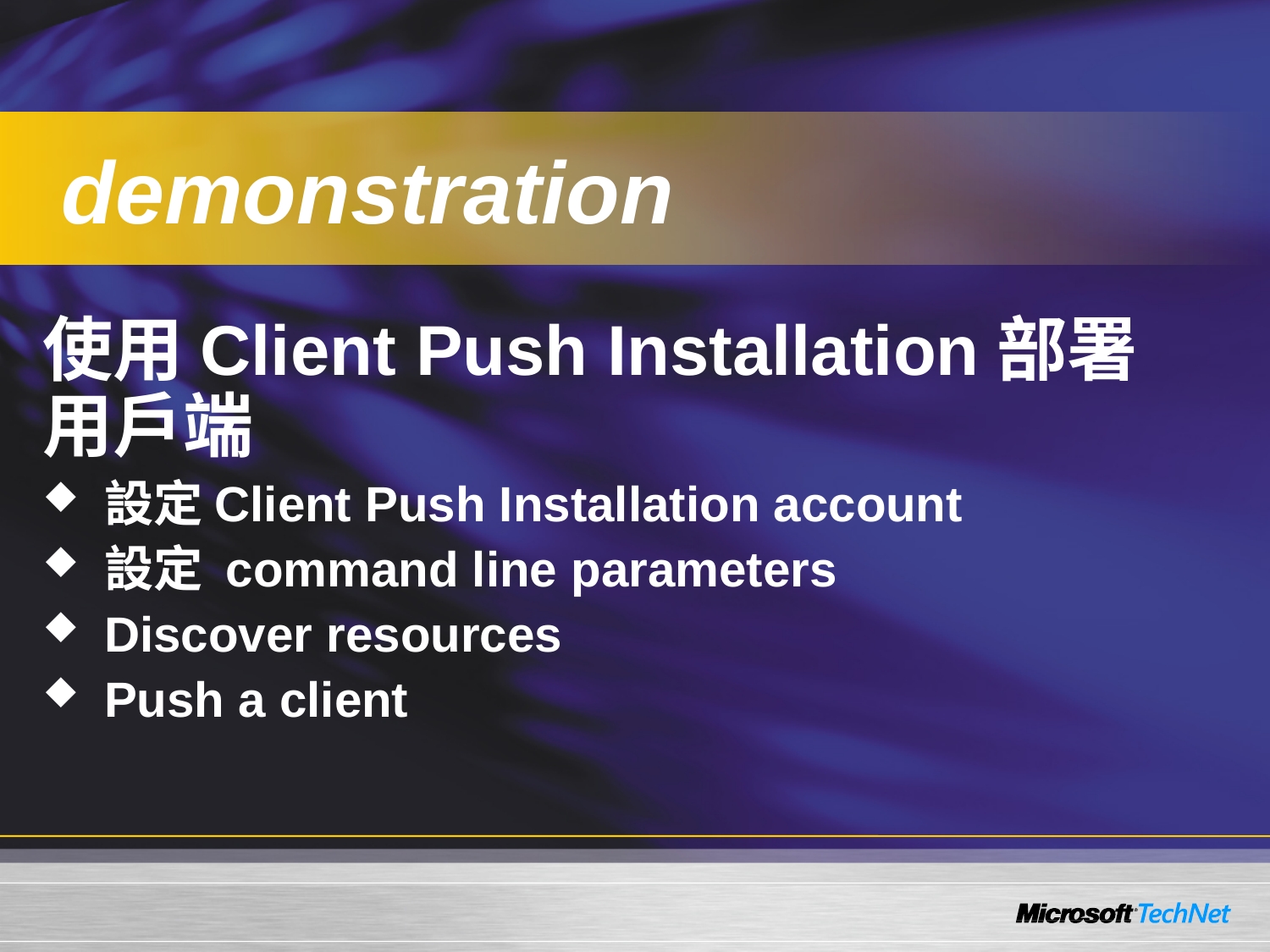

demonstration
使用Client Push Installation部署用戶端
設定Client Push Installation account
設定 command line parameters
Discover resources
Push a client